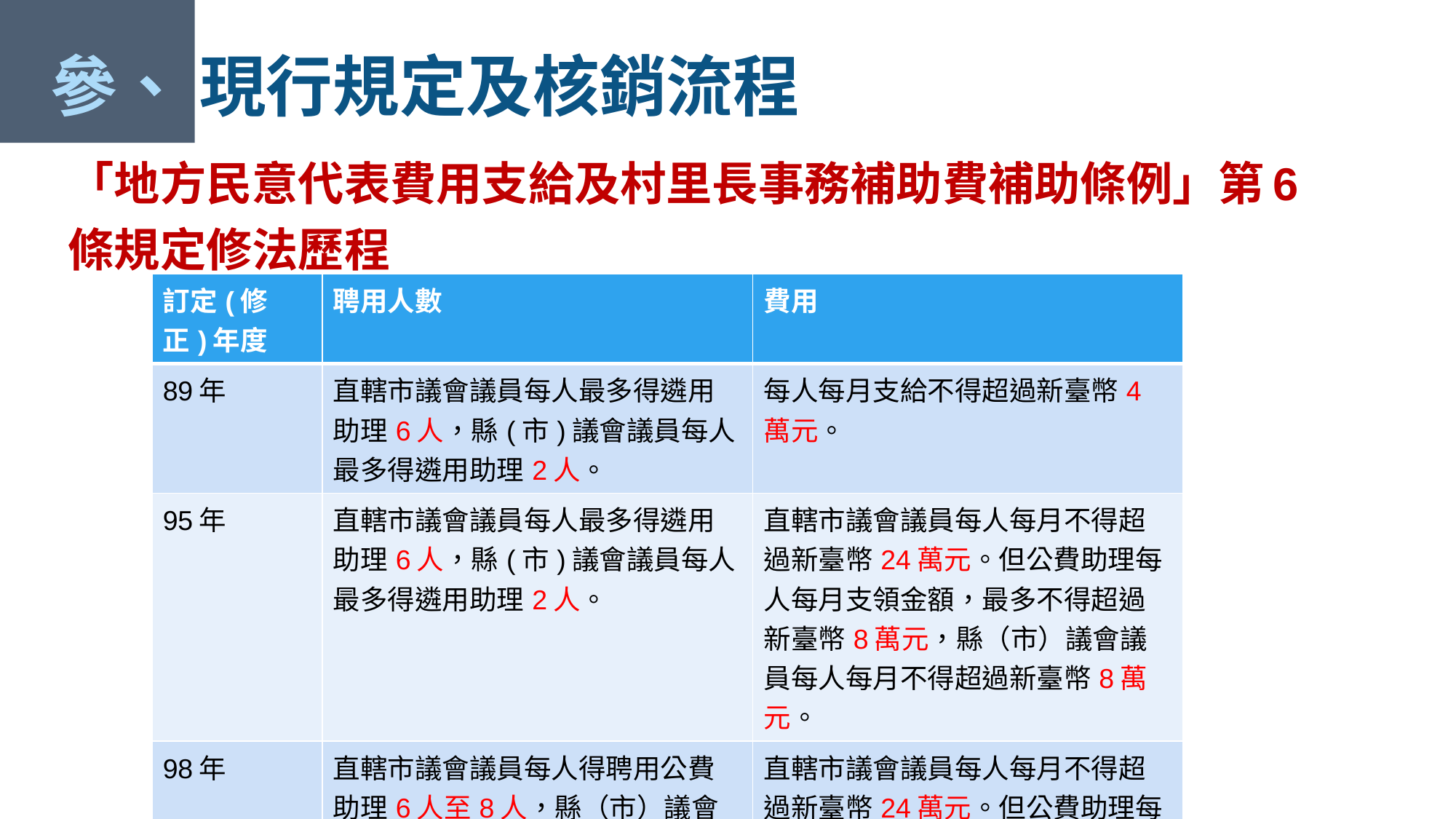

參、 現行規定及核銷流程
「地方民意代表費用支給及村里長事務補助費補助條例」第6條規定修法歷程

| 訂定(修正)年度 | 聘用人數 | 費用 |
| --- | --- | --- |
| 89年 | 直轄市議會議員每人最多得遴用助理6人，縣(市)議會議員每人最多得遴用助理2人。 | 每人每月支給不得超過新臺幣4萬元。 |
| 95年 | 直轄市議會議員每人最多得遴用助理6人，縣(市)議會議員每人最多得遴用助理2人。 | 直轄市議會議員每人每月不得超過新臺幣24萬元。但公費助理每人每月支領金額，最多不得超過新臺幣8萬元，縣（市）議會議員每人每月不得超過新臺幣8萬元。 |
| 98年 | 直轄市議會議員每人得聘用公費助理6人至8人，縣（市）議會議員每人得聘用公費助理2人至4人，公費助理均與議員同進退。 | 直轄市議會議員每人每月不得超過新臺幣24萬元。但公費助理每人每月支領金額，最多不得超過新臺幣8萬元，縣（市）議會議員每人每月不得超過新臺幣八萬元。 |